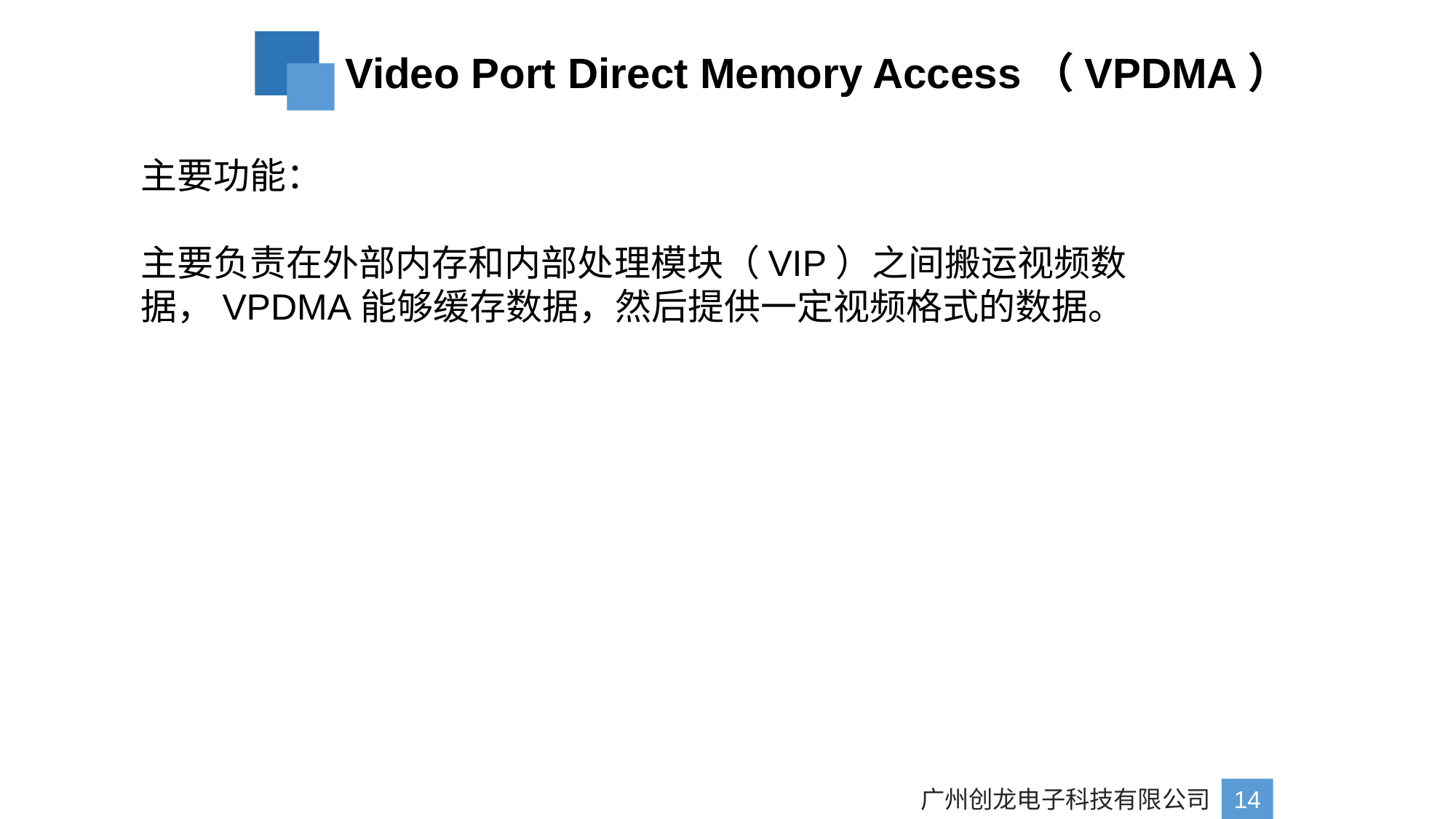

Video Port Direct Memory Access（VPDMA）
主要功能：

主要负责在外部内存和内部处理模块（VIP）之间搬运视频数据，VPDMA能够缓存数据，然后提供一定视频格式的数据。

广州创龙电子科技有限公司
14